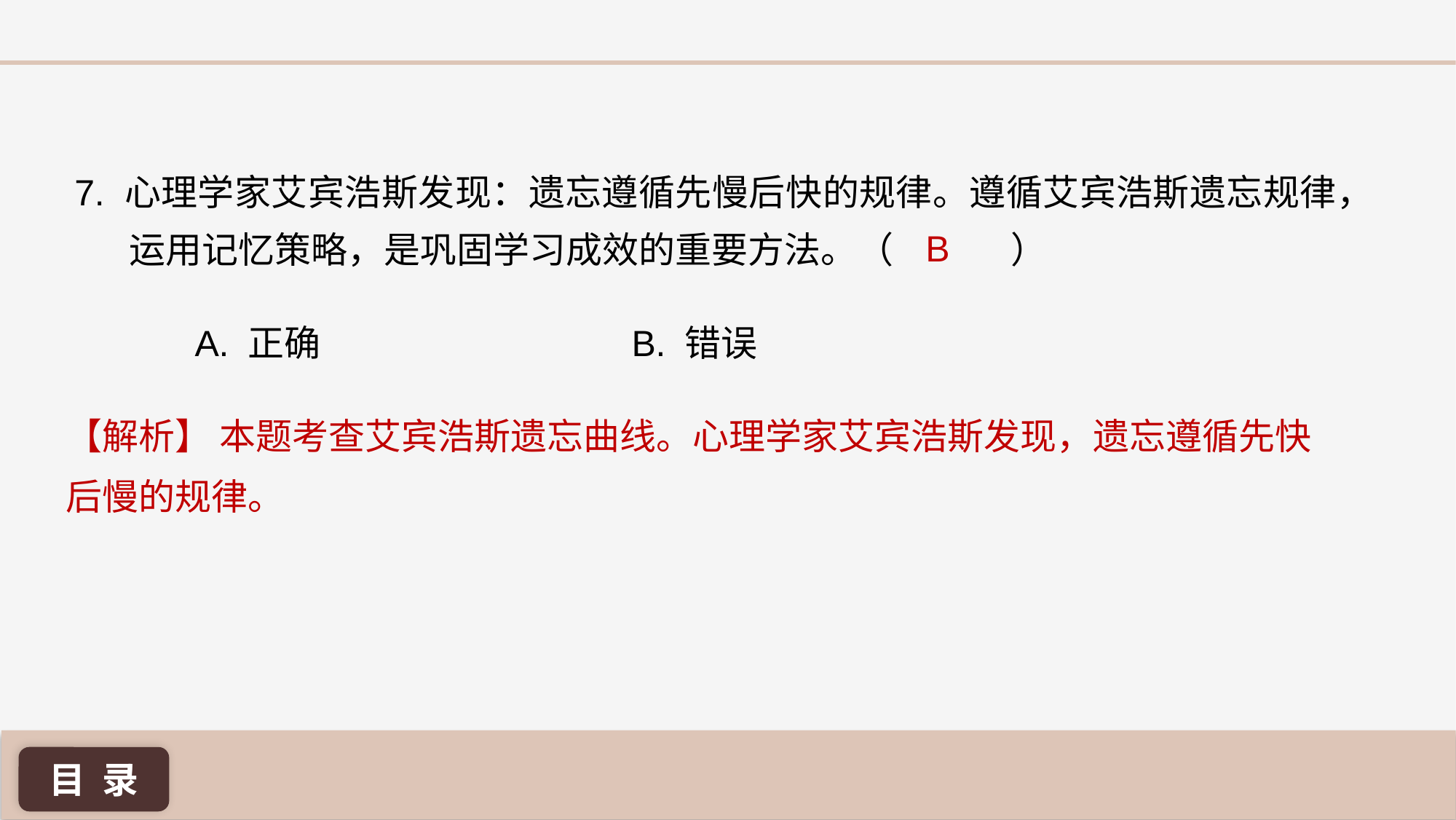

7. 心理学家艾宾浩斯发现：遗忘遵循先慢后快的规律。遵循艾宾浩斯遗忘规律，运用记忆策略，是巩固学习成效的重要方法。（	 ）
B
A. 正确 			B. 错误
【解析】 本题考查艾宾浩斯遗忘曲线。心理学家艾宾浩斯发现，遗忘遵循先快后慢的规律。